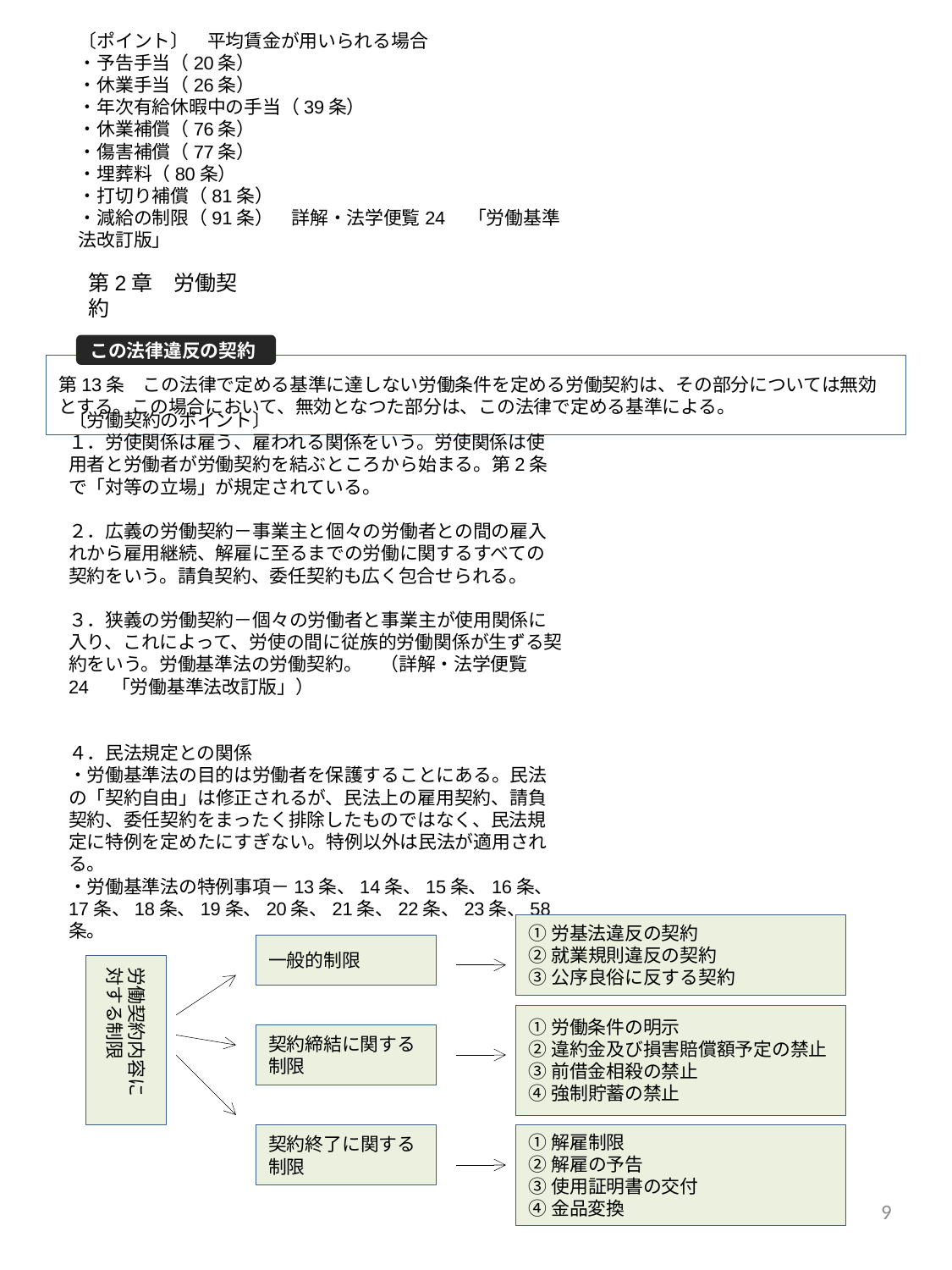

〔ポイント〕　平均賃金が用いられる場合
・予告手当（20条）
・休業手当（26条）
・年次有給休暇中の手当（39条）
・休業補償（76条）
・傷害補償（77条）
・埋葬料（80条）
・打切り補償（81条）
・減給の制限（91条）　詳解・法学便覧24　「労働基準法改訂版」
第2章　労働契約
この法律違反の契約
第13条　この法律で定める基準に達しない労働条件を定める労働契約は、その部分については無効とする。この場合において、無効となつた部分は、この法律で定める基準による。

〔労働契約のポイント〕
１．労使関係は雇う、雇われる関係をいう。労使関係は使用者と労働者が労働契約を結ぶところから始まる。第2条で「対等の立場」が規定されている。

２．広義の労働契約－事業主と個々の労働者との間の雇入れから雇用継続、解雇に至るまでの労働に関するすべての契約をいう。請負契約、委任契約も広く包合せられる。

３．狭義の労働契約－個々の労働者と事業主が使用関係に入り、これによって、労使の間に従族的労働関係が生ずる契約をいう。労働基準法の労働契約。　（詳解・法学便覧24　「労働基準法改訂版」）

４．民法規定との関係
・労働基準法の目的は労働者を保護することにある。民法の「契約自由」は修正されるが、民法上の雇用契約、請負契約、委任契約をまったく排除したものではなく、民法規定に特例を定めたにすぎない。特例以外は民法が適用される。
・労働基準法の特例事項－13条、14条、15条、16条、17条、18条、19条、20条、21条、22条、23条、58条。

①労基法違反の契約
②就業規則違反の契約
③公序良俗に反する契約
一般的制限
労働契約内容に対する制限
①労働条件の明示
②違約金及び損害賠償額予定の禁止
③前借金相殺の禁止
④強制貯蓄の禁止
契約締結に関する制限
契約終了に関する制限
①解雇制限
②解雇の予告
③使用証明書の交付
④金品変換
9